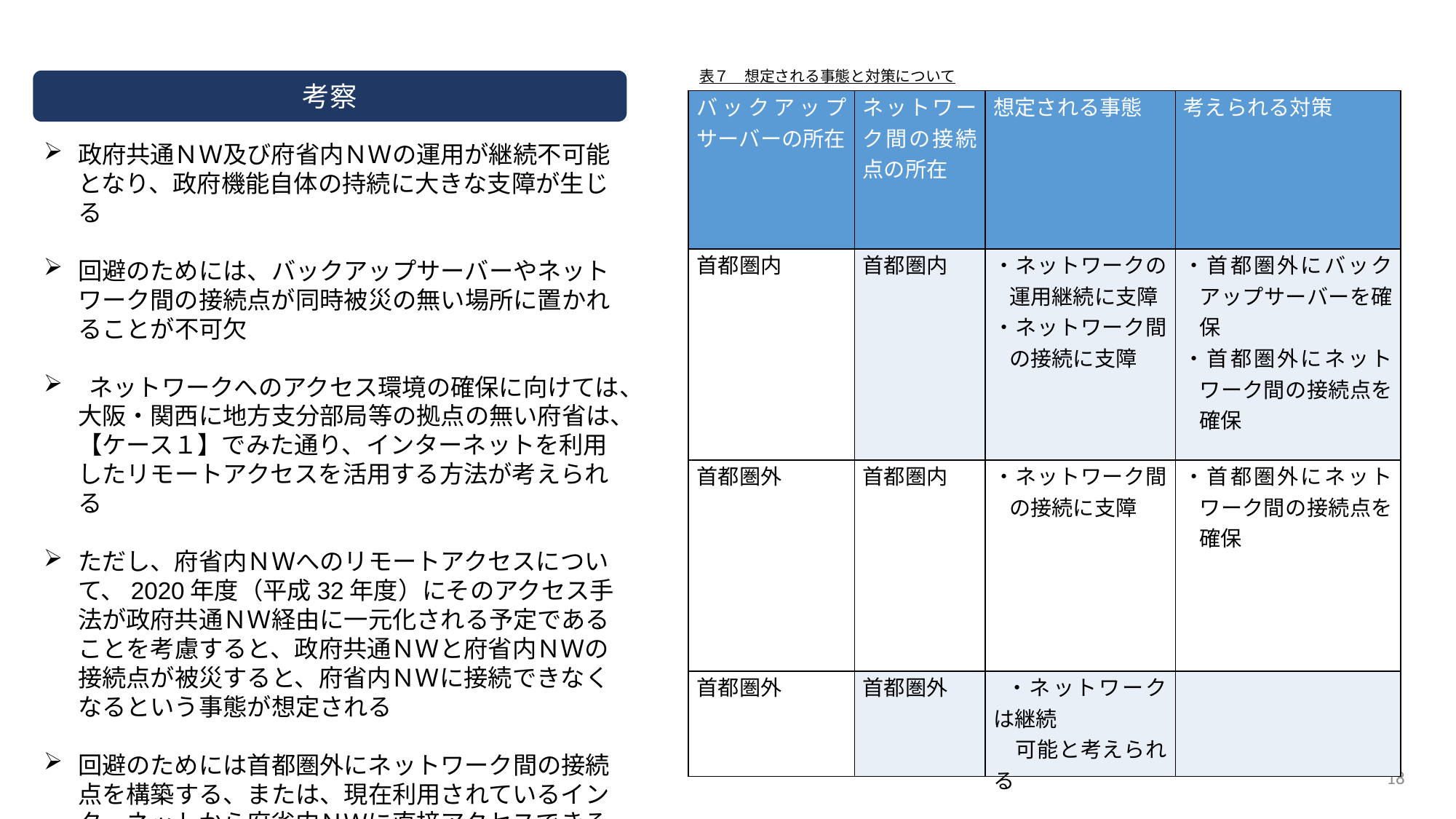

表７　想定される事態と対策について
考察
| バックアップサーバーの所在 | ネットワーク間の接続点の所在 | 想定される事態 | 考えられる対策 |
| --- | --- | --- | --- |
| 首都圏内 | 首都圏内 | ・ネットワークの運用継続に支障 ・ネットワーク間の接続に支障 | ・首都圏外にバックアップサーバーを確保 ・首都圏外にネットワーク間の接続点を確保 |
| 首都圏外 | 首都圏内 | ・ネットワーク間の接続に支障 | ・首都圏外にネットワーク間の接続点を確保 |
| 首都圏外 | 首都圏外 | ・ネットワークは継続　　　 　可能と考えられる |  |
政府共通ＮＷ及び府省内ＮＷの運用が継続不可能となり、政府機能自体の持続に大きな支障が生じる

回避のためには、バックアップサーバーやネットワーク間の接続点が同時被災の無い場所に置かれることが不可欠

 ネットワークへのアクセス環境の確保に向けては、大阪・関西に地方支分部局等の拠点の無い府省は、【ケース１】でみた通り、インターネットを利用したリモートアクセスを活用する方法が考えられる

ただし、府省内ＮＷへのリモートアクセスについて、2020年度（平成32年度）にそのアクセス手法が政府共通ＮＷ経由に一元化される予定であることを考慮すると、政府共通ＮＷと府省内ＮＷの接続点が被災すると、府省内ＮＷに接続できなくなるという事態が想定される

回避のためには首都圏外にネットワーク間の接続点を構築する、または、現在利用されているインターネットから府省内ＮＷに直接アクセスできる環境を2020年度（平成32年度）以降も維持するといった対応が考えられる

18